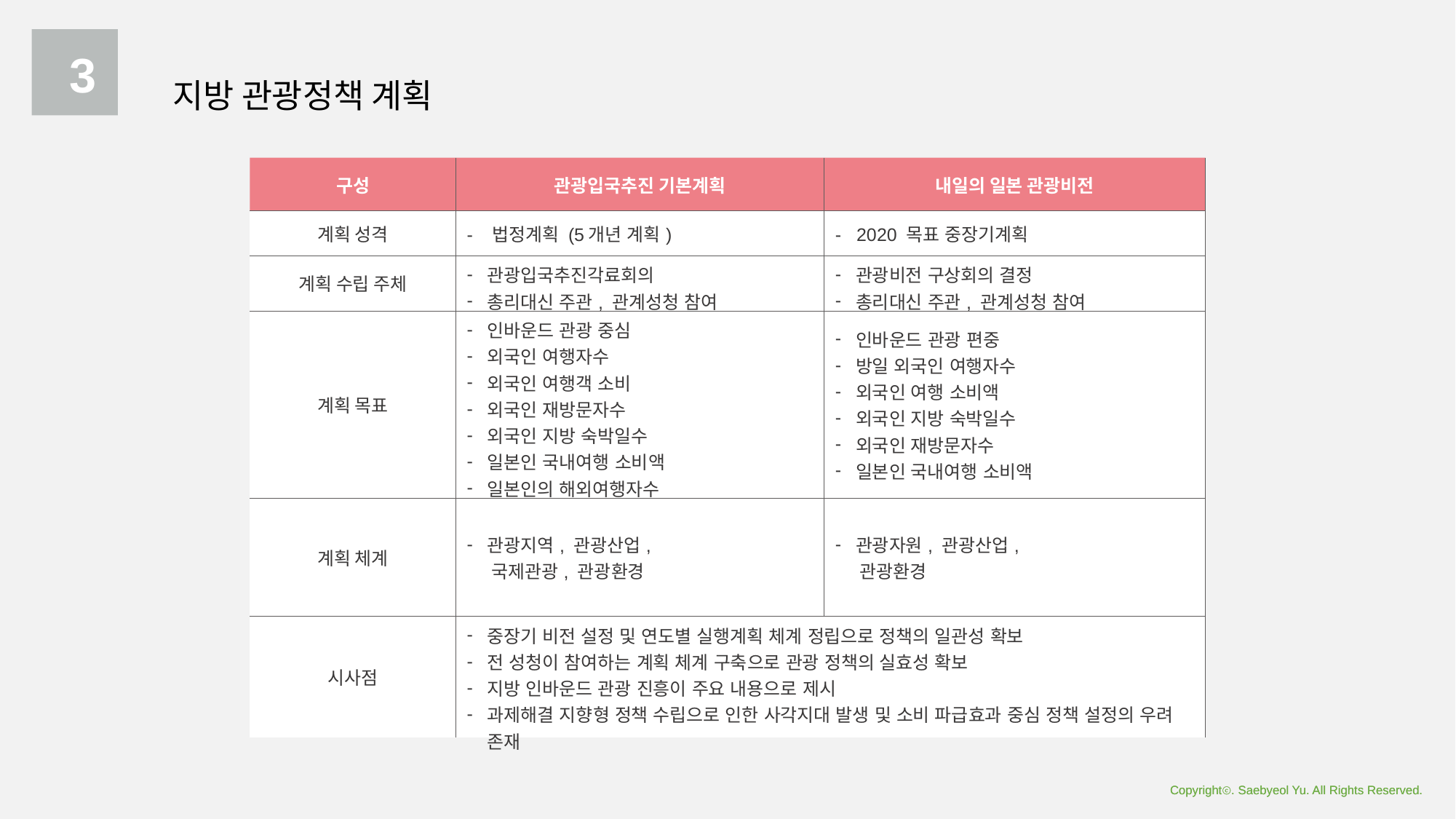

3
지방 관광정책 계획
| 구성 | 관광입국추진 기본계획 | 내일의 일본 관광비전 |
| --- | --- | --- |
| 계획 성격 | - 법정계획 (5개년 계획) | - 2020 목표 중장기계획 |
| 계획 수립 주체 | 관광입국추진각료회의 총리대신 주관, 관계성청 참여 | 관광비전 구상회의 결정 총리대신 주관, 관계성청 참여 |
| 계획 목표 | 인바운드 관광 중심 외국인 여행자수 외국인 여행객 소비 외국인 재방문자수 외국인 지방 숙박일수 일본인 국내여행 소비액 일본인의 해외여행자수 국제회의 개최 비율 | 인바운드 관광 편중 방일 외국인 여행자수 외국인 여행 소비액 외국인 지방 숙박일수 외국인 재방문자수 일본인 국내여행 소비액 |
| 계획 체계 | 관광지역, 관광산업, 국제관광, 관광환경 | 관광자원, 관광산업, 관광환경 |
| 시사점 | 중장기 비전 설정 및 연도별 실행계획 체계 정립으로 정책의 일관성 확보 전 성청이 참여하는 계획 체계 구축으로 관광 정책의 실효성 확보 지방 인바운드 관광 진흥이 주요 내용으로 제시 과제해결 지향형 정책 수립으로 인한 사각지대 발생 및 소비 파급효과 중심 정책 설정의 우려 존재 |  |
Copyrightⓒ. Saebyeol Yu. All Rights Reserved.